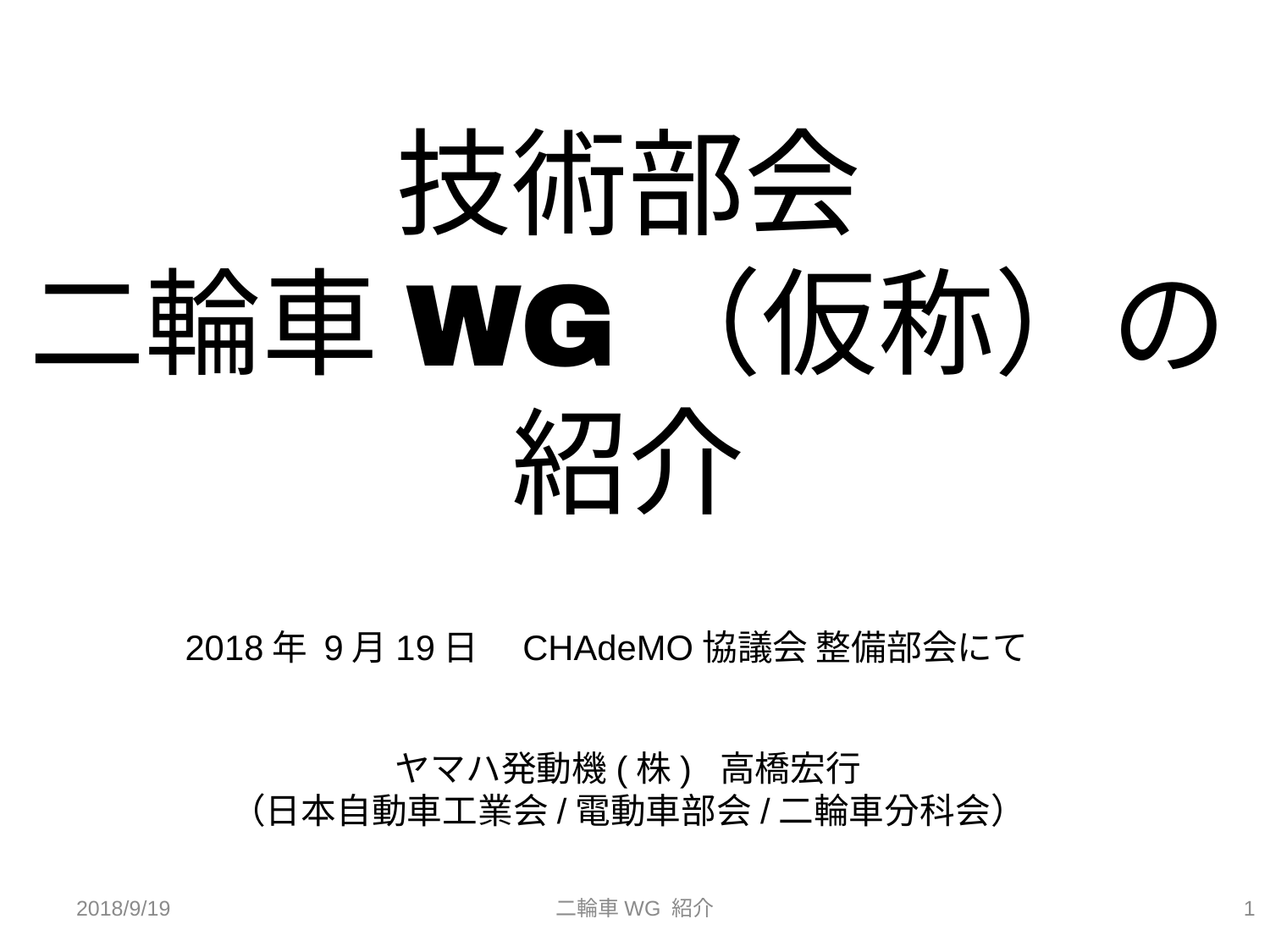

技術部会
二輪車WG（仮称）の
紹介
2018年 9月19日　CHAdeMO協議会 整備部会にて
ヤマハ発動機(株)  高橋宏行
（日本自動車工業会/電動車部会/二輪車分科会）
2018/9/19
二輪車WG 紹介
1